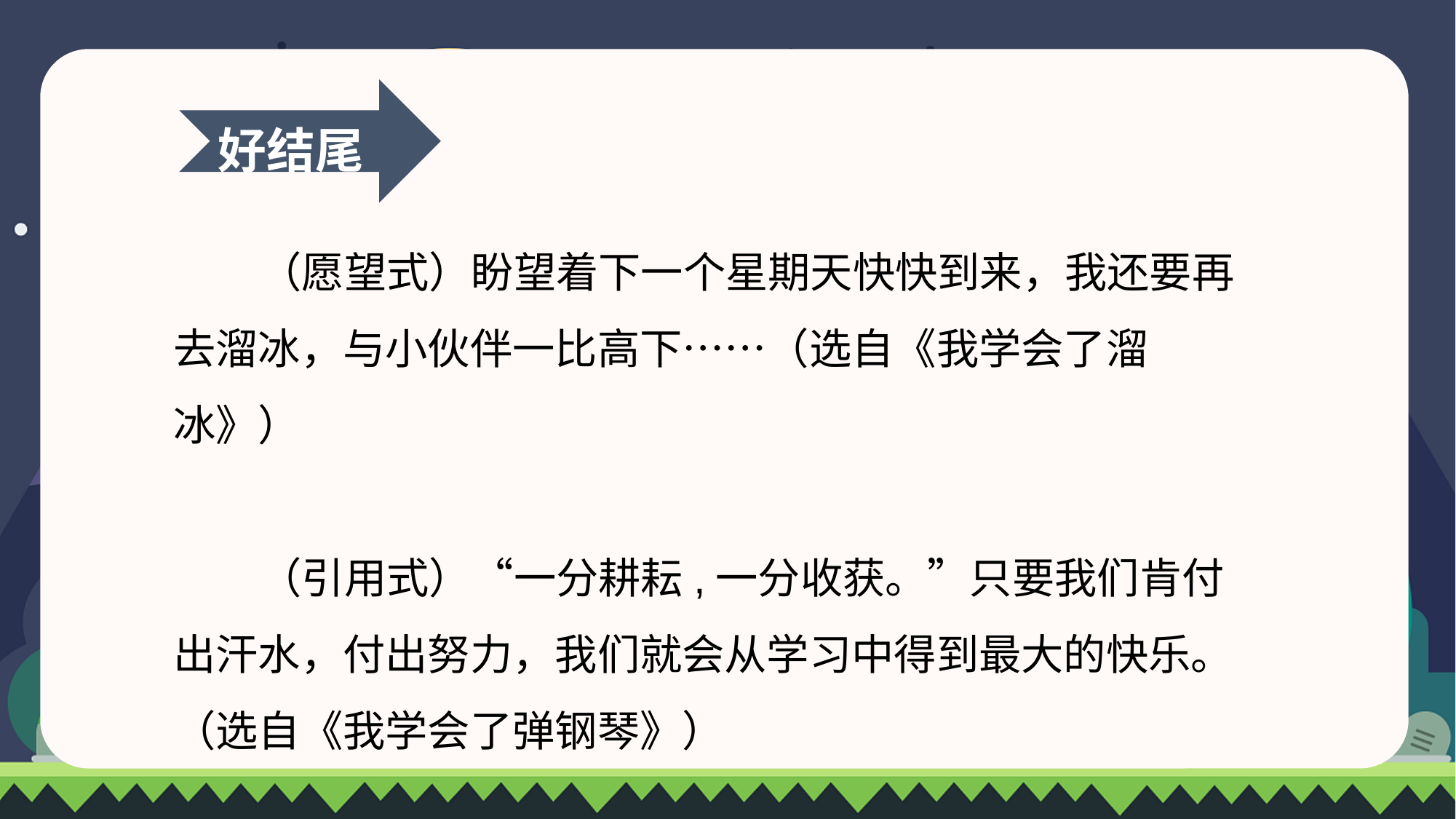

好结尾
（愿望式）盼望着下一个星期天快快到来，我还要再去溜冰，与小伙伴一比高下……（选自《我学会了溜冰》）

（引用式）“一分耕耘,一分收获。”只要我们肯付出汗水，付出努力，我们就会从学习中得到最大的快乐。（选自《我学会了弹钢琴》）